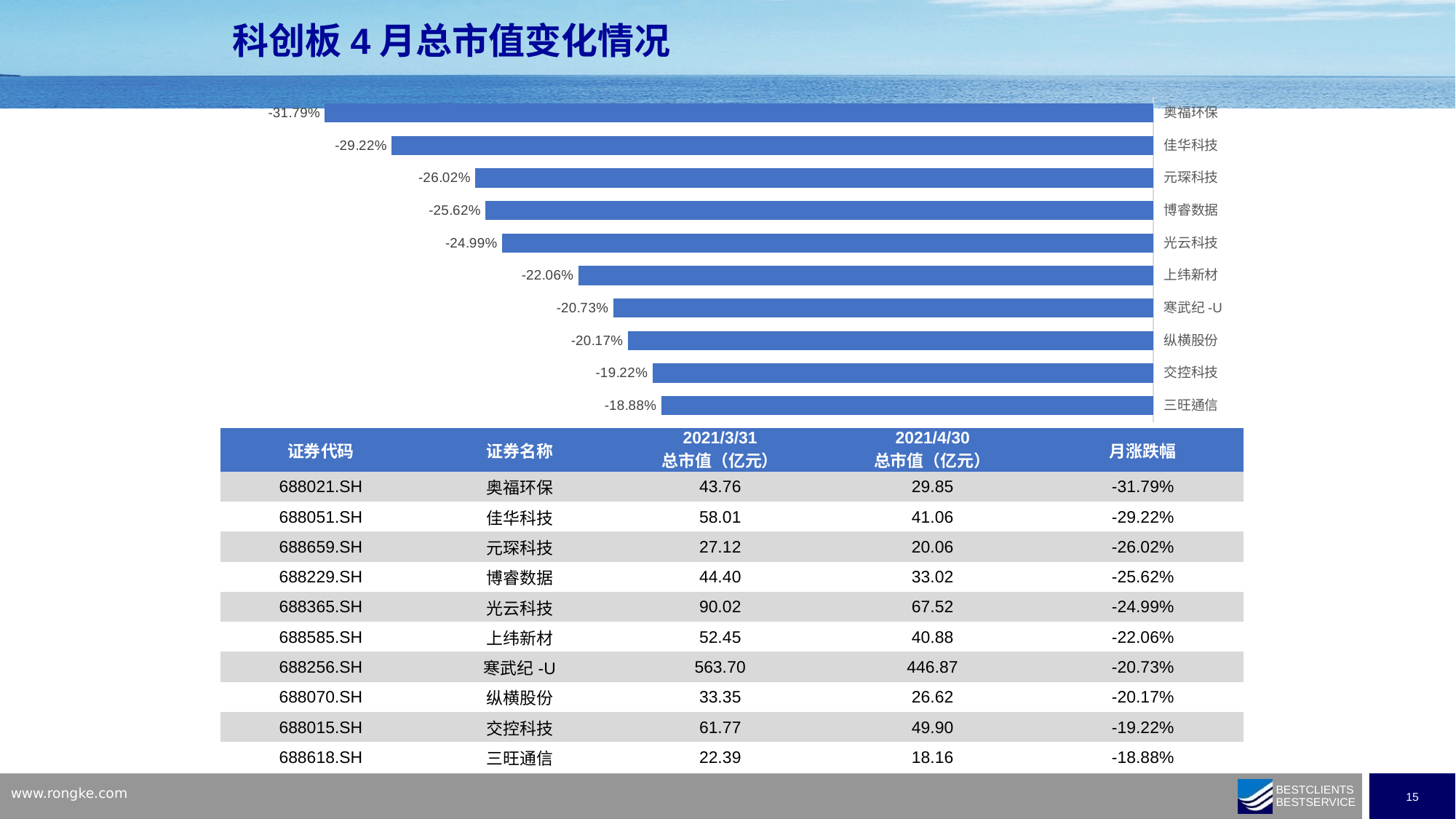

科创板4月总市值变化情况

### Chart

| Category |  |
|---|---|
| 奥福环保 | -0.31785393584473687 |
| 佳华科技 | -0.292188361831219 |
| 元琛科技 | -0.26017699115044246 |
| 博睿数据 | -0.25620045045045037 |
| 光云科技 | -0.2498886414253897 |
| 上纬新材 | -0.2205988603847392 |
| 寒武纪-U | -0.20725388233369868 |
| 纵横股份 | -0.20168213370114374 |
| 交控科技 | -0.1921781921781922 |
| 三旺通信 | -0.18880922192260308 |
| 证券代码 | 证券名称 | 2021/3/31 总市值（亿元） | 2021/4/30 总市值（亿元） | 月涨跌幅 |
| --- | --- | --- | --- | --- |
| 688021.SH | 奥福环保 | 43.76 | 29.85 | -31.79% |
| 688051.SH | 佳华科技 | 58.01 | 41.06 | -29.22% |
| 688659.SH | 元琛科技 | 27.12 | 20.06 | -26.02% |
| 688229.SH | 博睿数据 | 44.40 | 33.02 | -25.62% |
| 688365.SH | 光云科技 | 90.02 | 67.52 | -24.99% |
| 688585.SH | 上纬新材 | 52.45 | 40.88 | -22.06% |
| 688256.SH | 寒武纪-U | 563.70 | 446.87 | -20.73% |
| 688070.SH | 纵横股份 | 33.35 | 26.62 | -20.17% |
| 688015.SH | 交控科技 | 61.77 | 49.90 | -19.22% |
| 688618.SH | 三旺通信 | 22.39 | 18.16 | -18.88% |